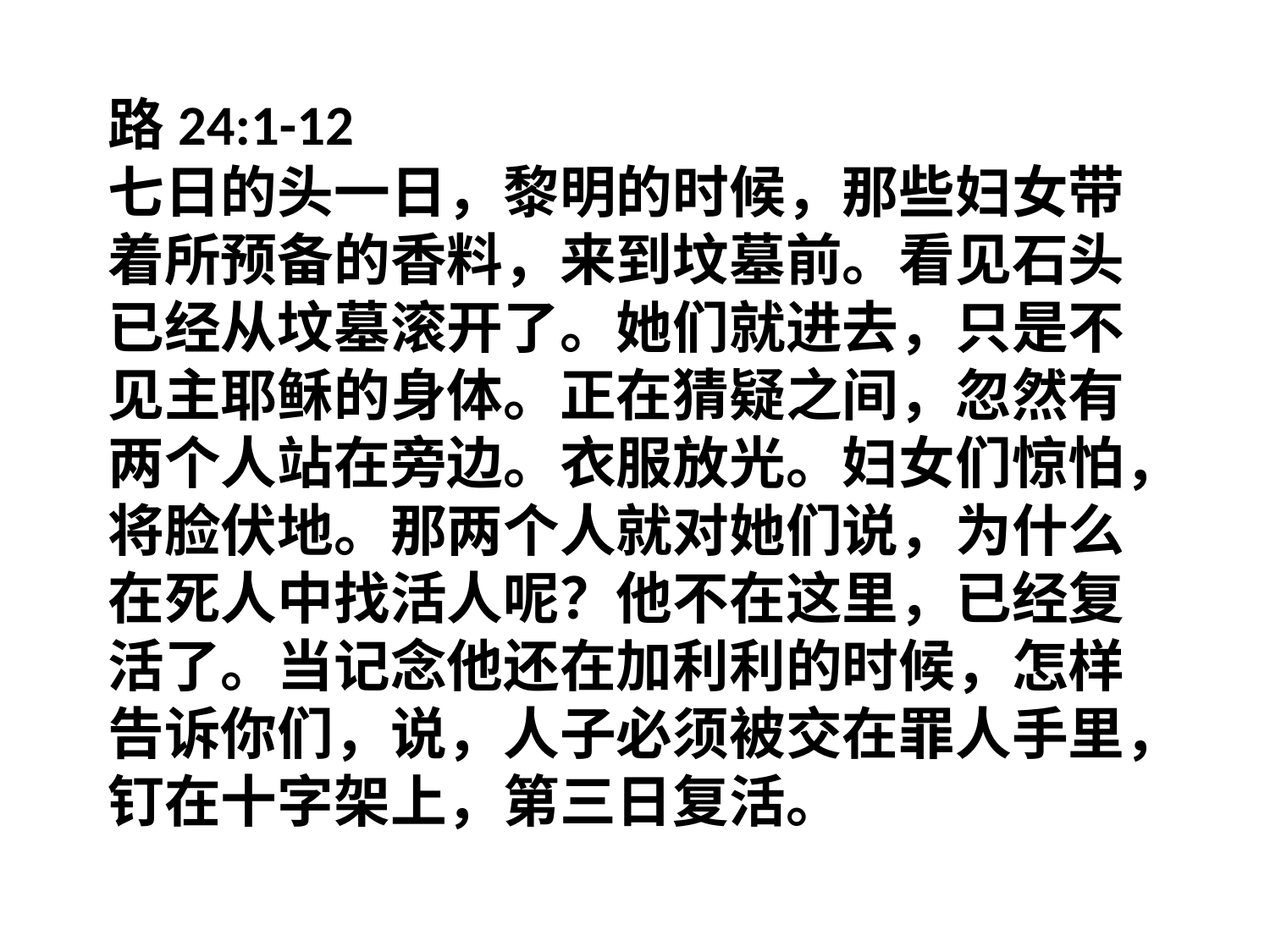

# 路24:1-12 七日的头一日，黎明的时候，那些妇女带着所预备的香料，来到坟墓前。看见石头已经从坟墓滚开了。她们就进去，只是不见主耶稣的身体。正在猜疑之间，忽然有两个人站在旁边。衣服放光。妇女们惊怕，将脸伏地。那两个人就对她们说，为什么在死人中找活人呢？他不在这里，已经复活了。当记念他还在加利利的时候，怎样告诉你们，说，人子必须被交在罪人手里，钉在十字架上，第三日复活。